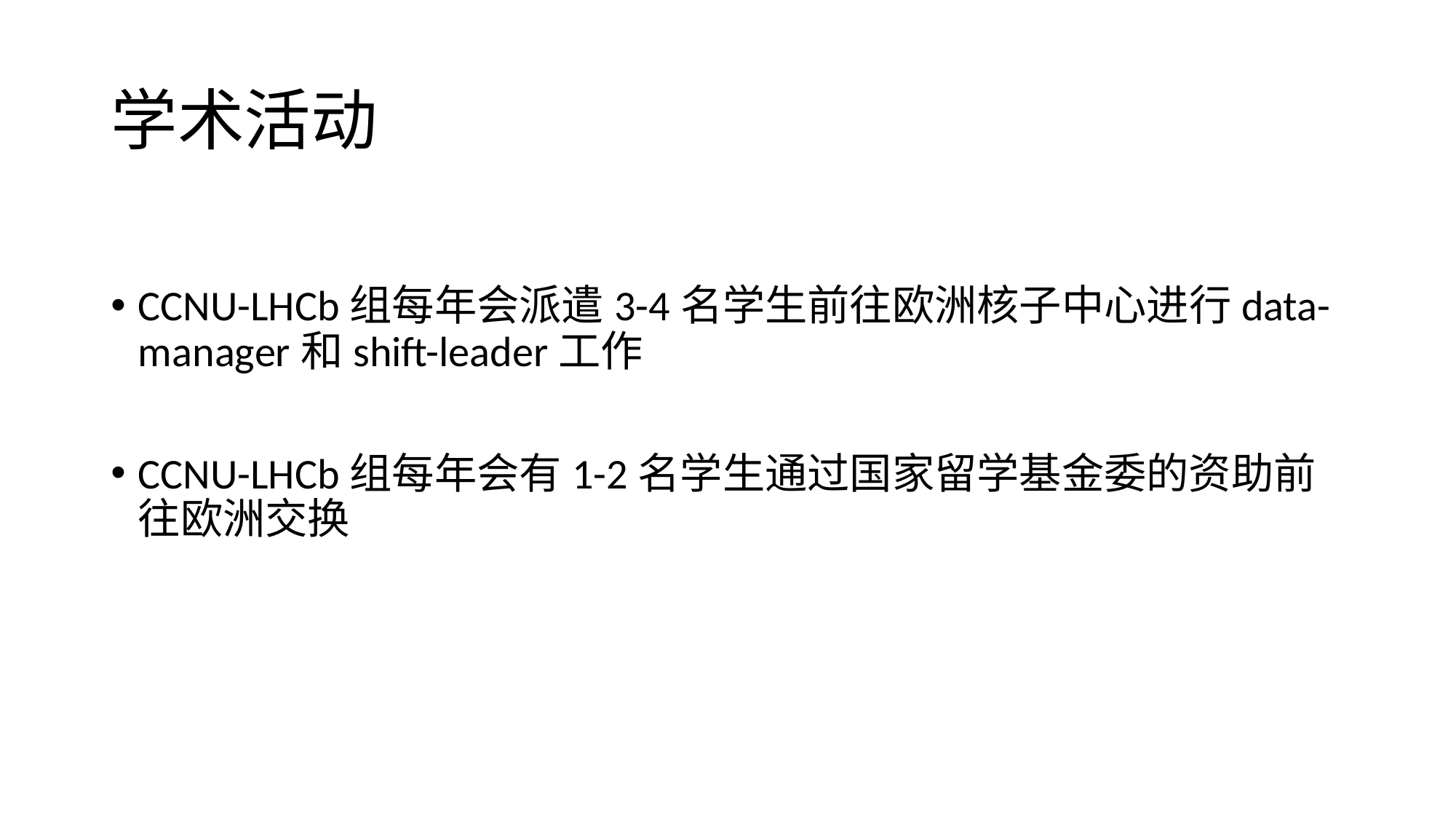

# 学术活动
CCNU-LHCb组每年会派遣3-4名学生前往欧洲核子中心进行data-manager和shift-leader工作

CCNU-LHCb组每年会有1-2名学生通过国家留学基金委的资助前往欧洲交换